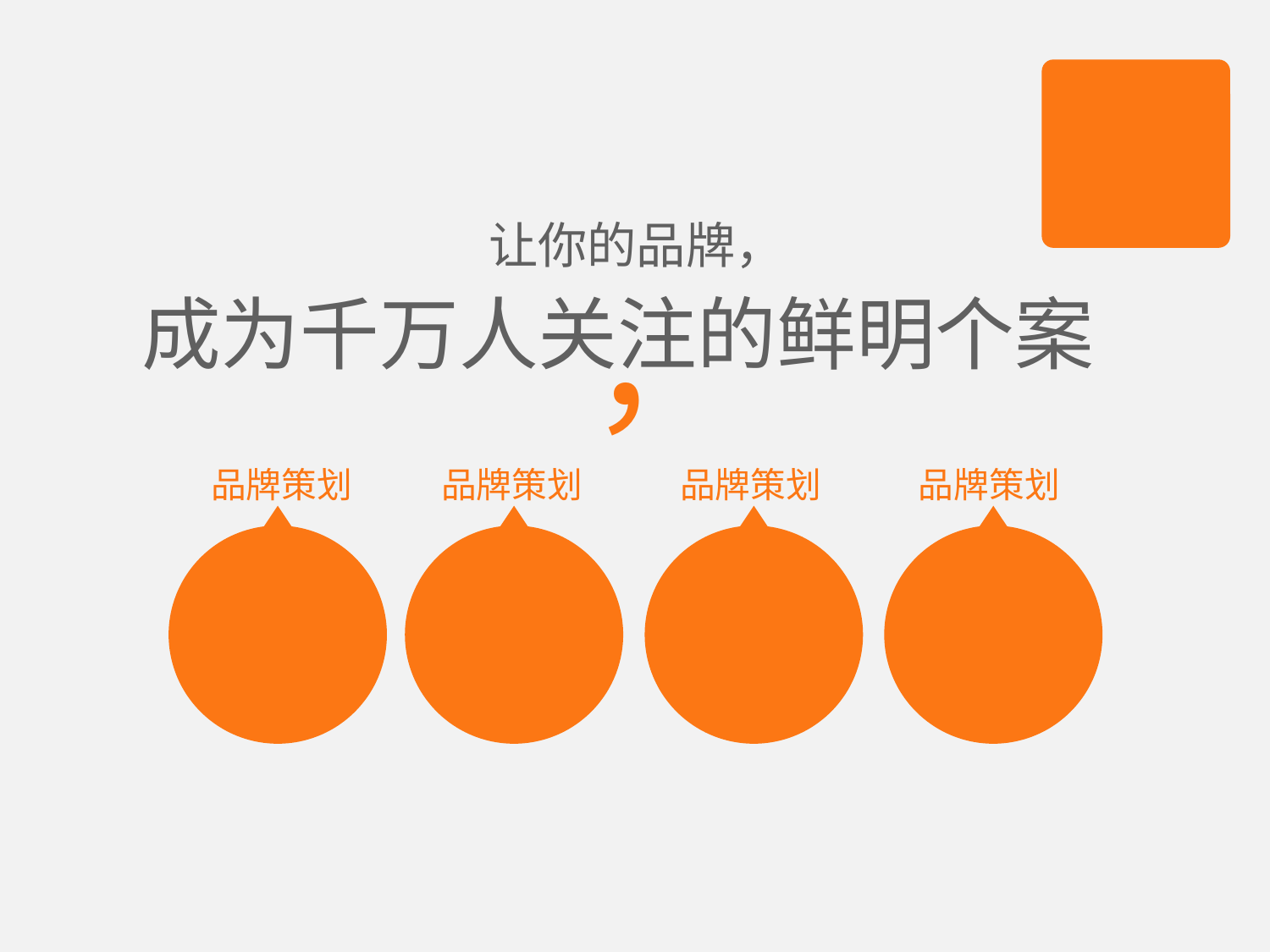

让你的品牌，
，
成为千万人关注的鲜明个案
品牌策划
品牌策划
品牌策划
品牌策划